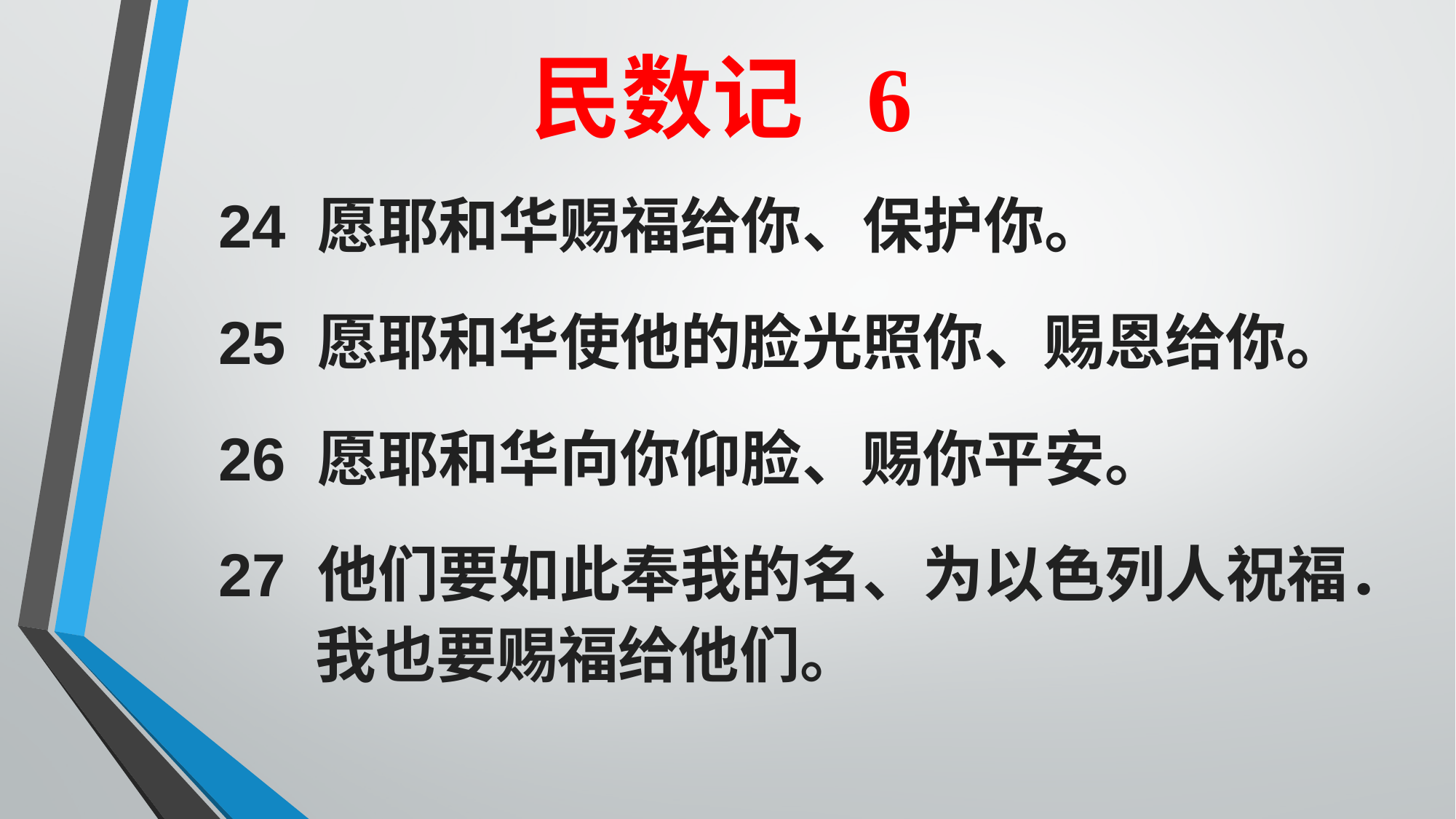

# 民数记  6
24 愿耶和华赐福给你、保护你。
25 愿耶和华使他的脸光照你、赐恩给你。
26 愿耶和华向你仰脸、赐你平安。
27 他们要如此奉我的名、为以色列人祝福．我也要赐福给他们。